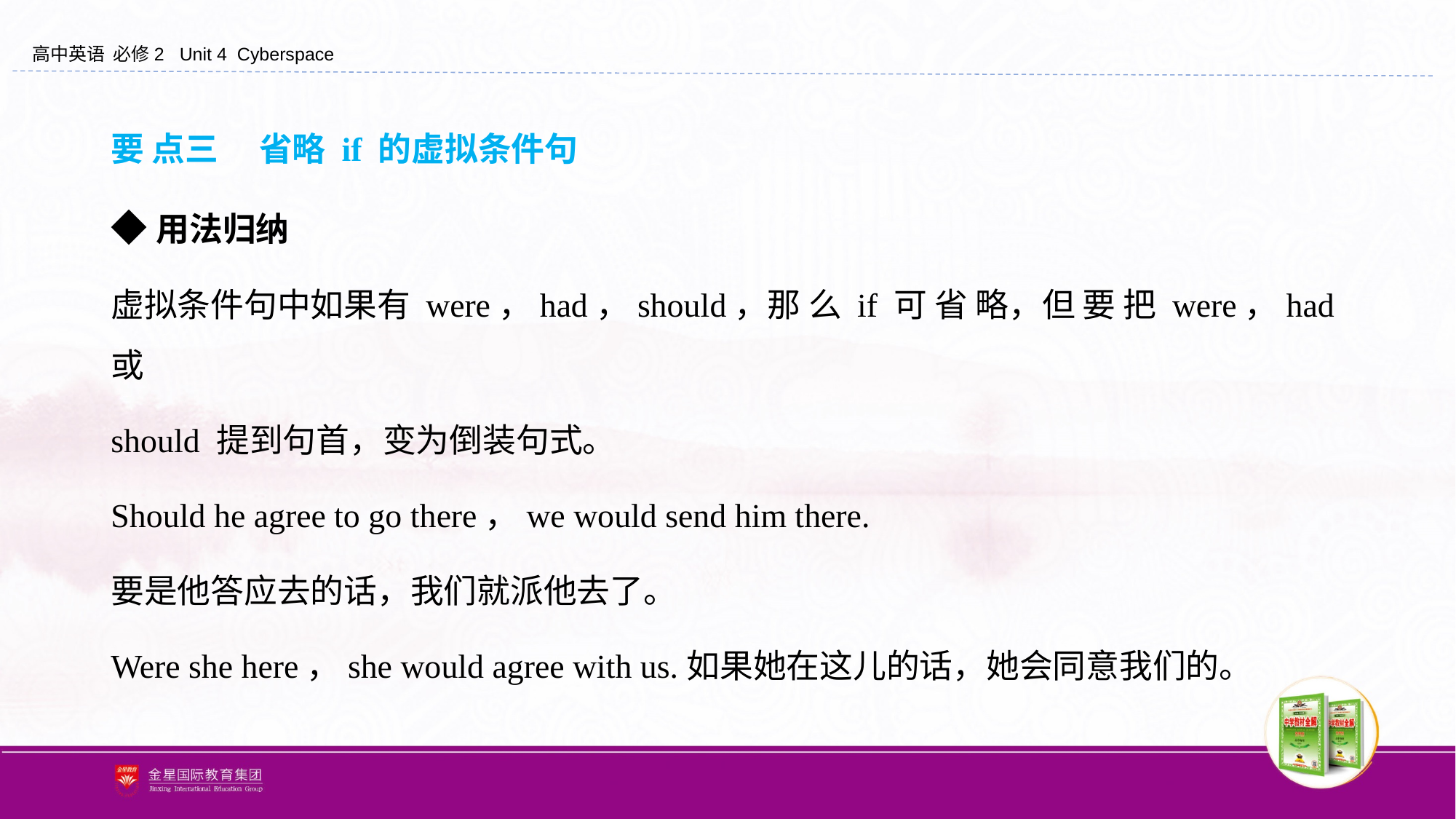

要 点三 　省略 if 的虚拟条件句
◆用法归纳
虚拟条件句中如果有 were，had，should，那 么 if 可 省 略，但 要 把 were，had 或
should 提到句首，变为倒装句式。
Should he agree to go there，we would send him there.
要是他答应去的话，我们就派他去了。
Were she here，she would agree with us.如果她在这儿的话，她会同意我们的。